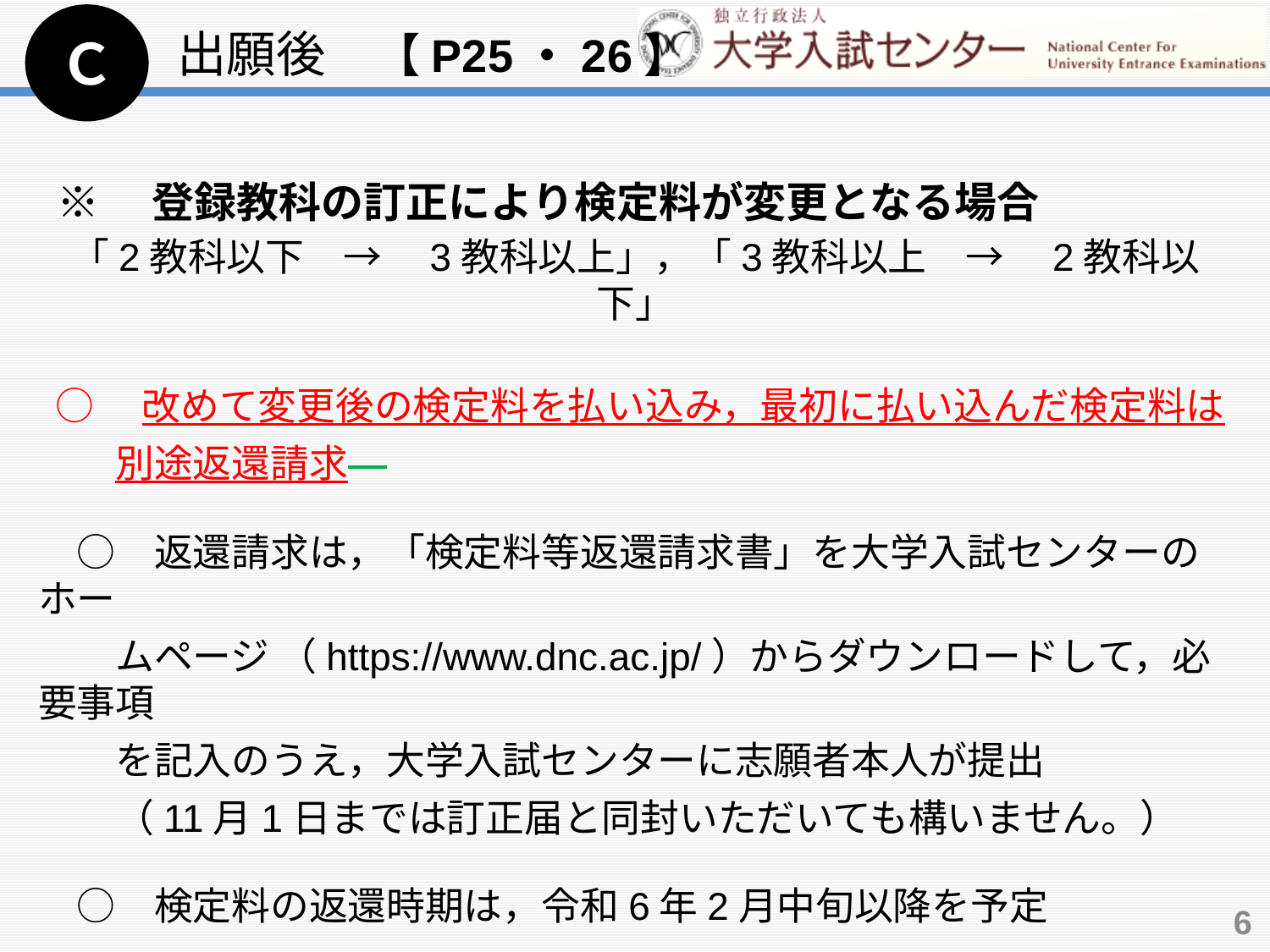

Ｃ
出願後　【P25・26】
※　登録教科の訂正により検定料が変更となる場合
「2教科以下　→　3教科以上」，「3教科以上　→　2教科以下」

  ○　改めて変更後の検定料を払い込み，最初に払い込んだ検定料は
　　別途返還請求
　○　返還請求は，「検定料等返還請求書」を大学入試センターのホー
　　ムページ （https://www.dnc.ac.jp/）からダウンロードして，必要事項
　　を記入のうえ，大学入試センターに志願者本人が提出
　　（11月1日までは訂正届と同封いただいても構いません。）
　○　検定料の返還時期は，令和6年2月中旬以降を予定

6